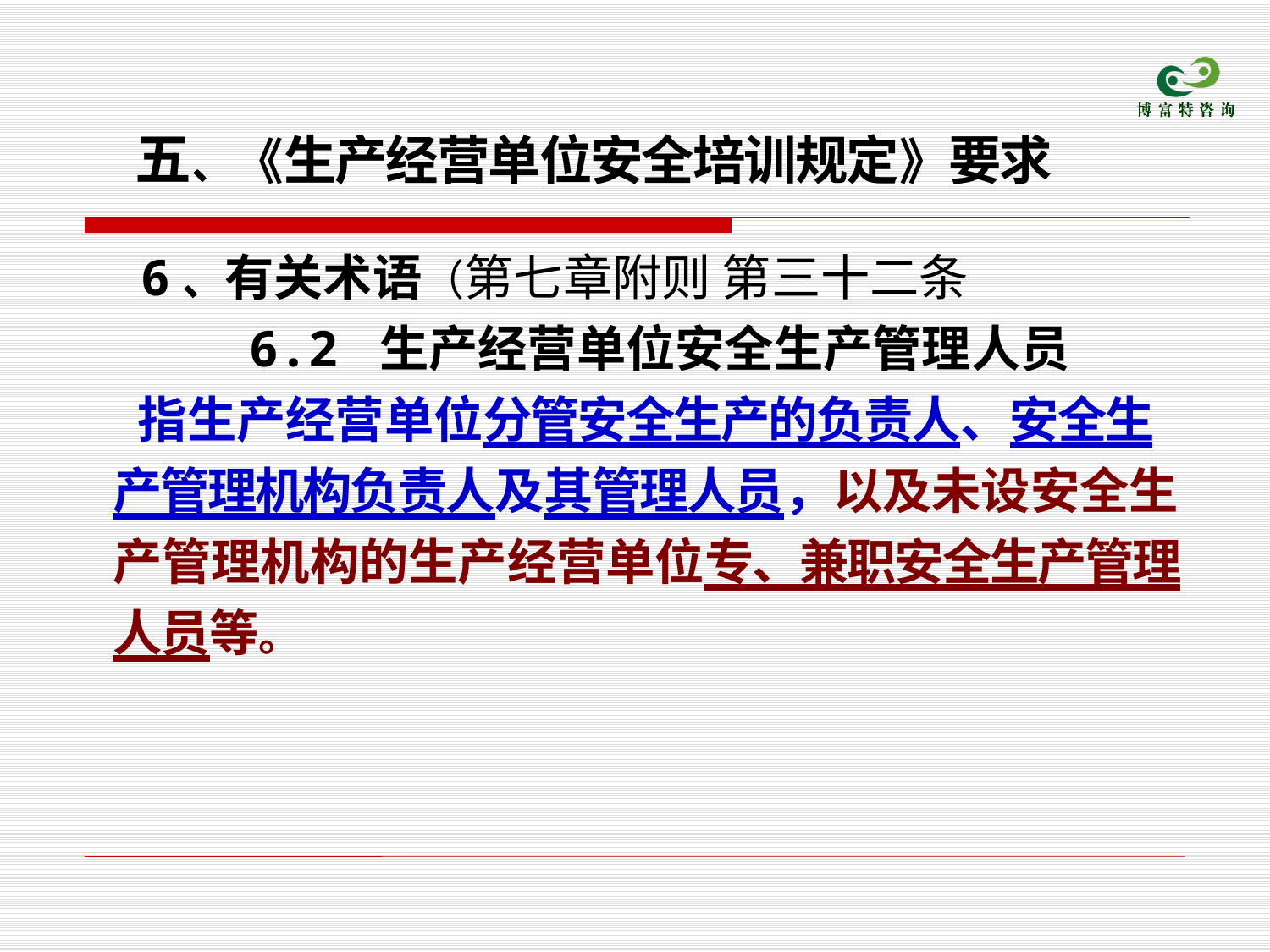

五、《生产经营单位安全培训规定》要求
　      6、有关术语（第七章附则 第三十二条
         6.2 生产经营单位安全生产管理人员
       指生产经营单位分管安全生产的负责人、安全生产管理机构负责人及其管理人员，以及未设安全生产管理机构的生产经营单位专、兼职安全生产管理人员等。